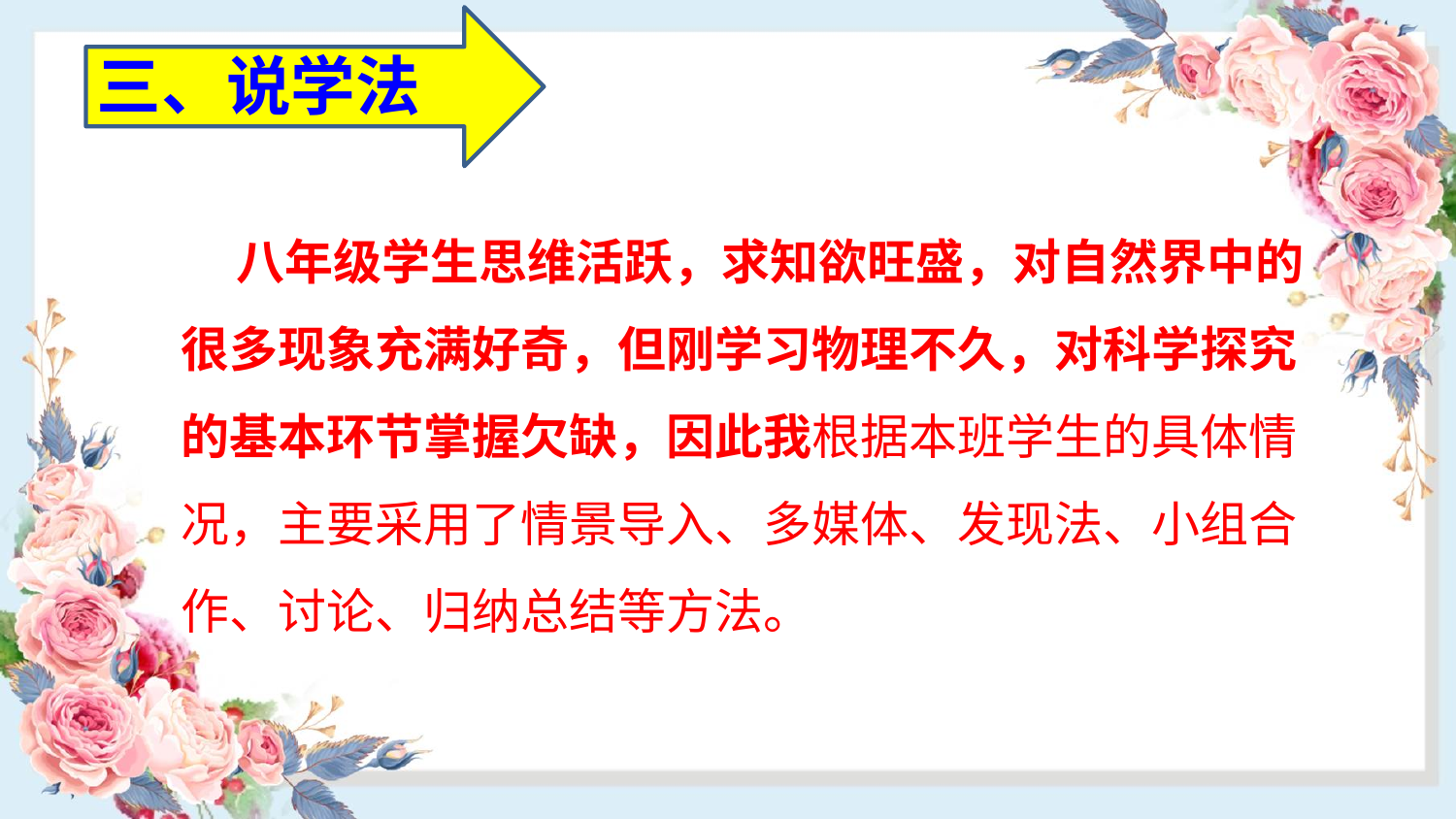

# 三、说学法
         八年级学生思维活跃，求知欲旺盛，对自然界中的很多现象充满好奇，但刚学习物理不久，对科学探究的基本环节掌握欠缺，因此我根据本班学生的具体情况，主要采用了情景导入、多媒体、发现法、小组合作、讨论、归纳总结等方法。